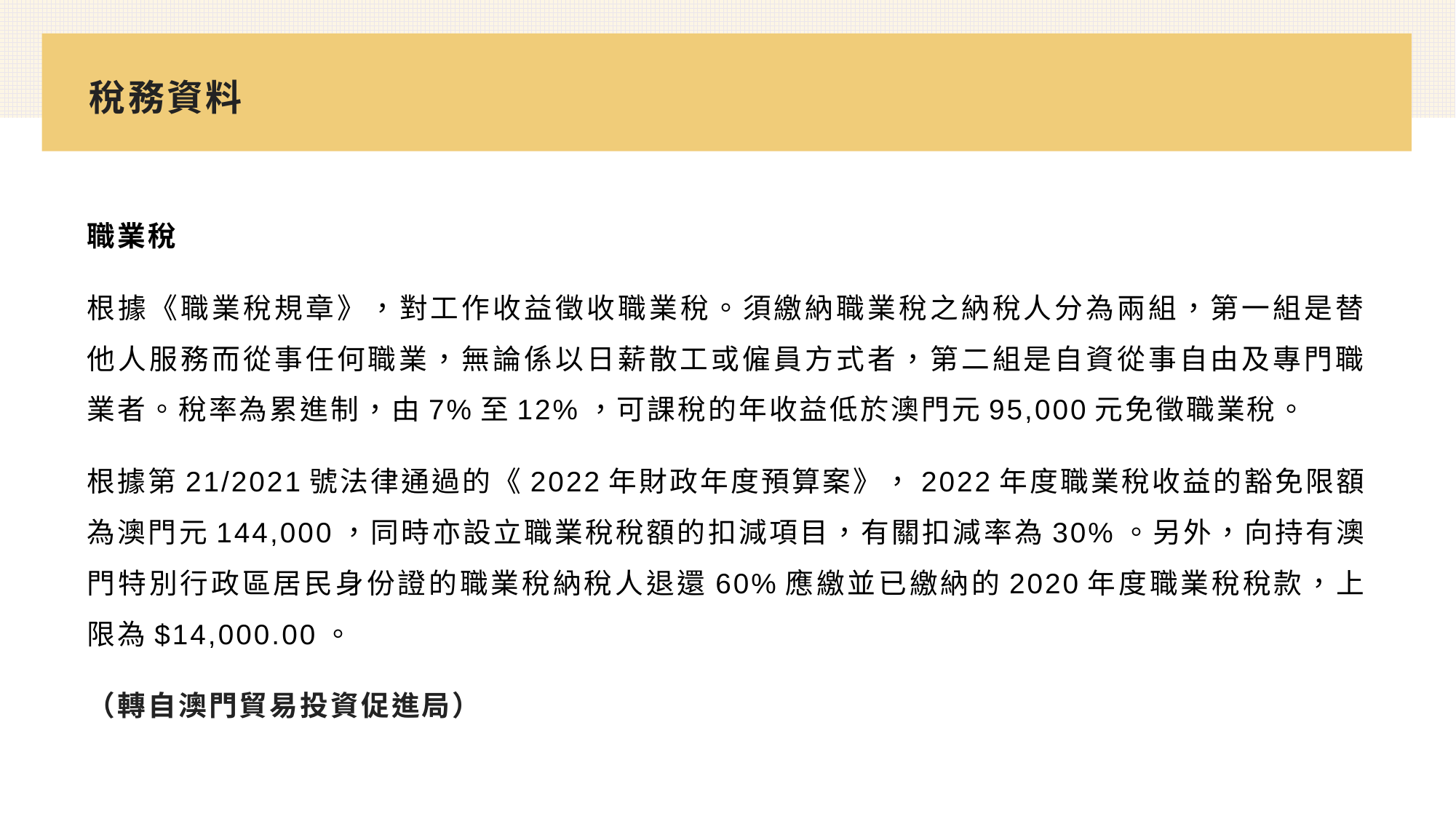

# 稅務資料
職業稅
根據《職業稅規章》，對工作收益徵收職業稅。須繳納職業稅之納稅人分為兩組，第一組是替他人服務而從事任何職業，無論係以日薪散工或僱員方式者，第二組是自資從事自由及專門職業者。稅率為累進制，由7%至12%，可課稅的年收益低於澳門元95,000元免徵職業稅。
根據第21/2021號法律通過的《2022年財政年度預算案》，2022年度職業稅收益的豁免限額為澳門元144,000，同時亦設立職業稅稅額的扣減項目，有關扣減率為30%。另外，向持有澳門特別行政區居民身份證的職業稅納稅人退還60%應繳並已繳納的2020年度職業稅稅款，上限為$14,000.00。
（轉自澳門貿易投資促進局）